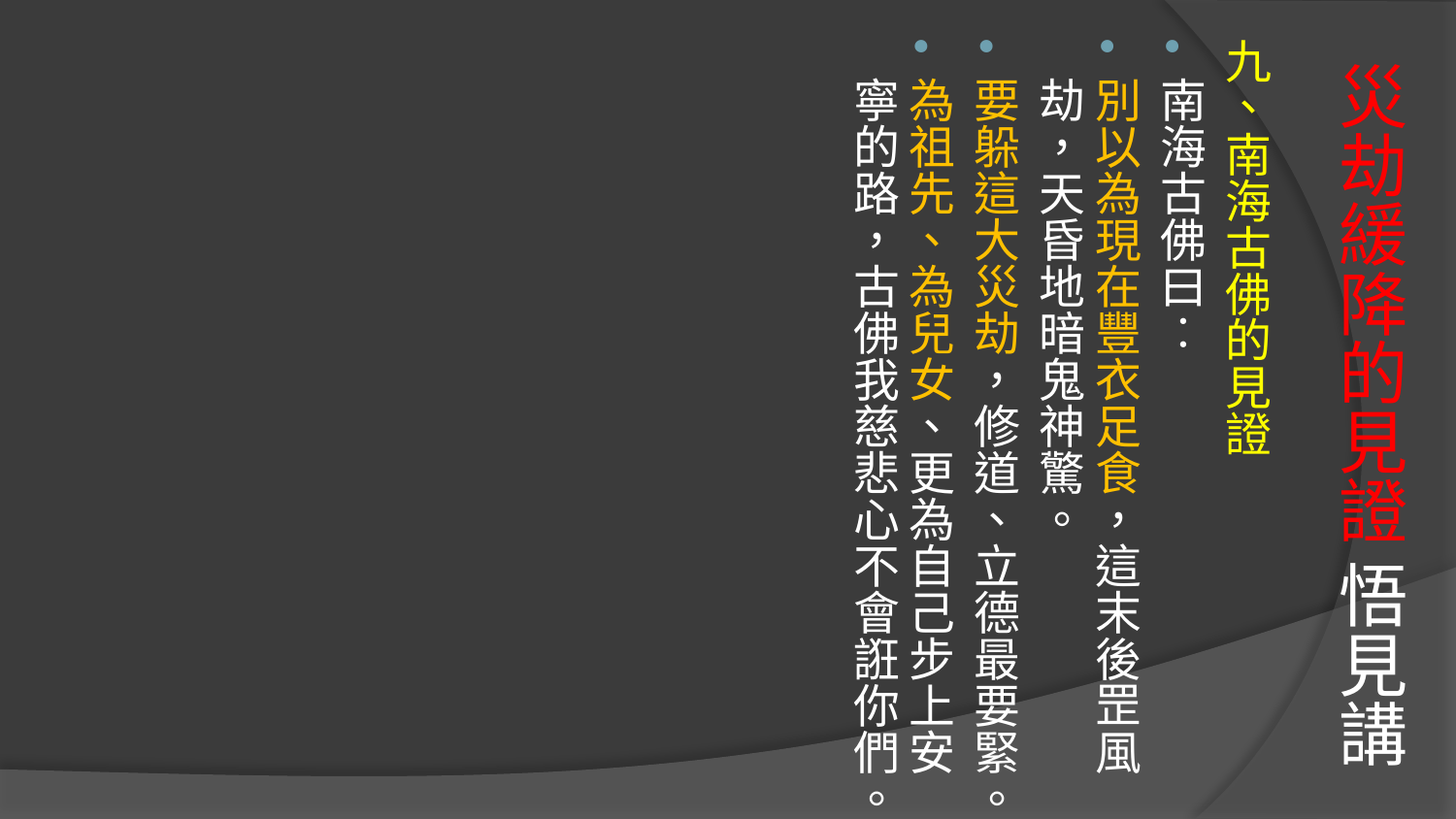

九、南海古佛的見證
南海古佛曰︰
別以為現在豐衣足食，這末後罡風劫，天昏地暗鬼神驚。
要躲這大災劫，修道、立德最要緊。
為祖先、為兒女、更為自己步上安寧的路，古佛我慈悲心不會誑你們。

# 災劫緩降的見證 悟見講